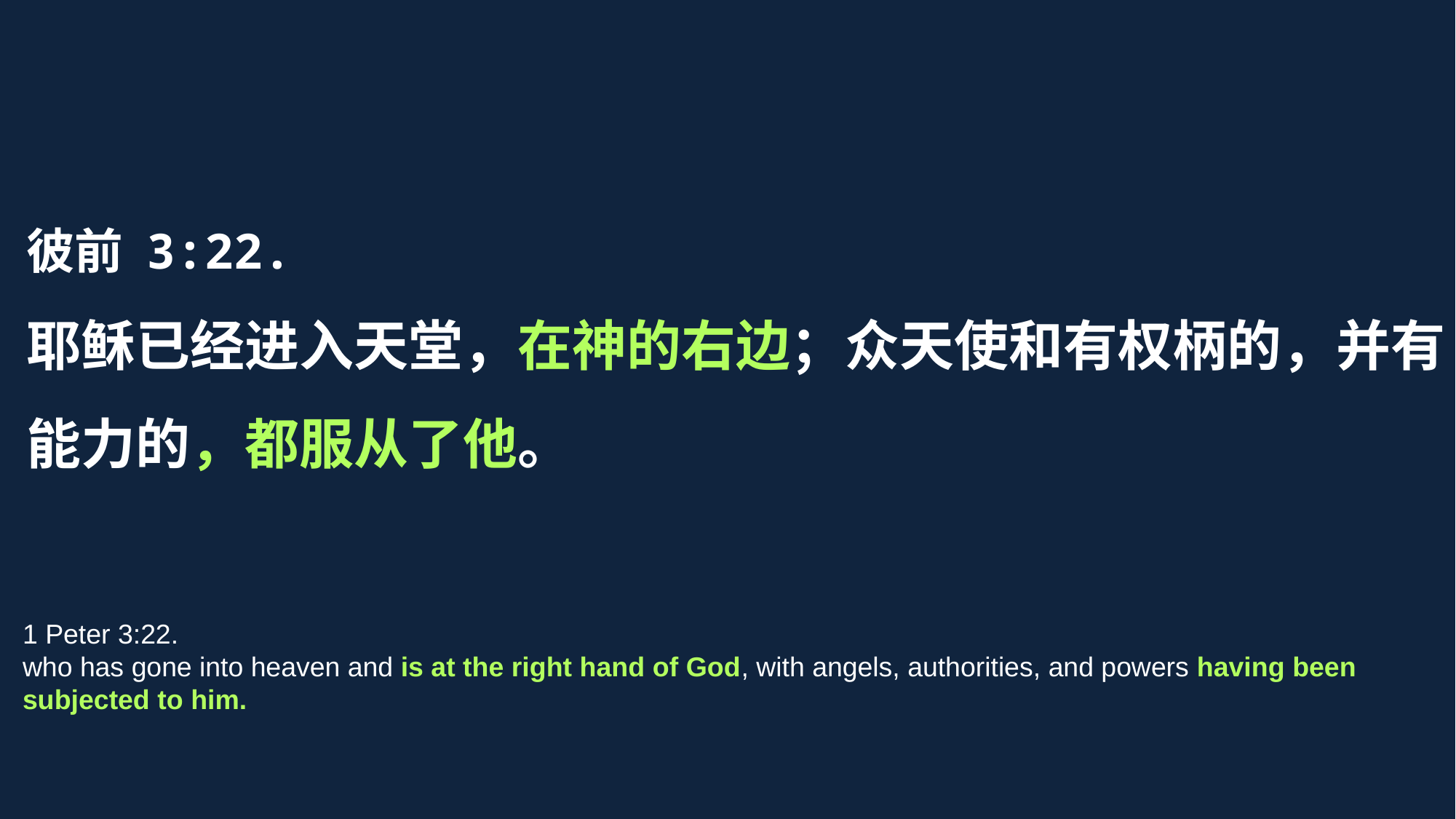

彼前 3:22.
耶稣已经进入天堂，在神的右边；众天使和有权柄的，并有能力的，都服从了他。

1 Peter 3:22.
who has gone into heaven and is at the right hand of God, with angels, authorities, and powers having been subjected to him.